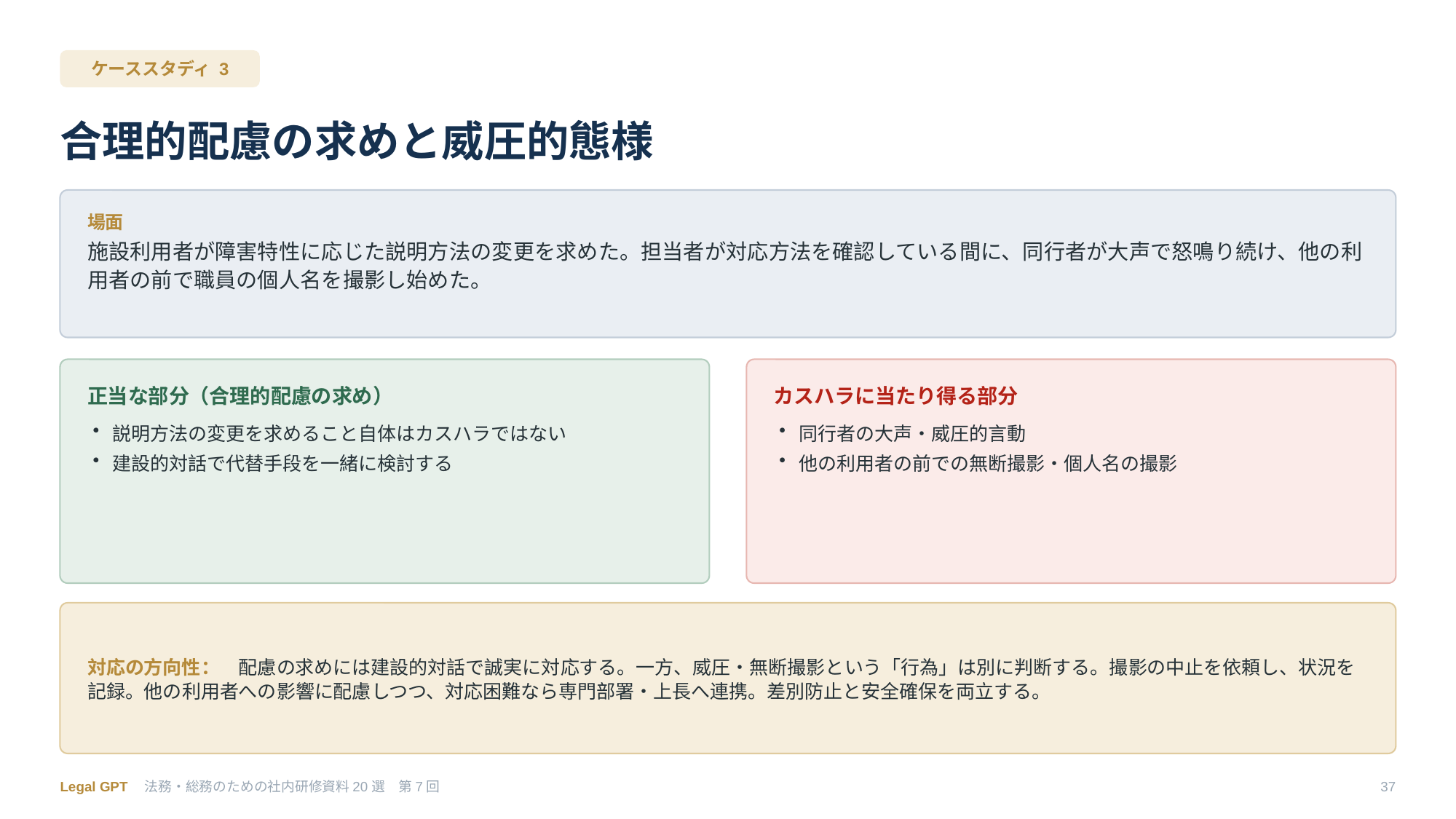

ケーススタディ 3
合理的配慮の求めと威圧的態様

場面
施設利用者が障害特性に応じた説明方法の変更を求めた。担当者が対応方法を確認している間に、同行者が大声で怒鳴り続け、他の利用者の前で職員の個人名を撮影し始めた。

正当な部分（合理的配慮の求め）
カスハラに当たり得る部分
説明方法の変更を求めること自体はカスハラではない
建設的対話で代替手段を一緒に検討する
同行者の大声・威圧的言動
他の利用者の前での無断撮影・個人名の撮影

対応の方向性：　配慮の求めには建設的対話で誠実に対応する。一方、威圧・無断撮影という「行為」は別に判断する。撮影の中止を依頼し、状況を記録。他の利用者への影響に配慮しつつ、対応困難なら専門部署・上長へ連携。差別防止と安全確保を両立する。
Legal GPT　法務・総務のための社内研修資料20選　第7回
37